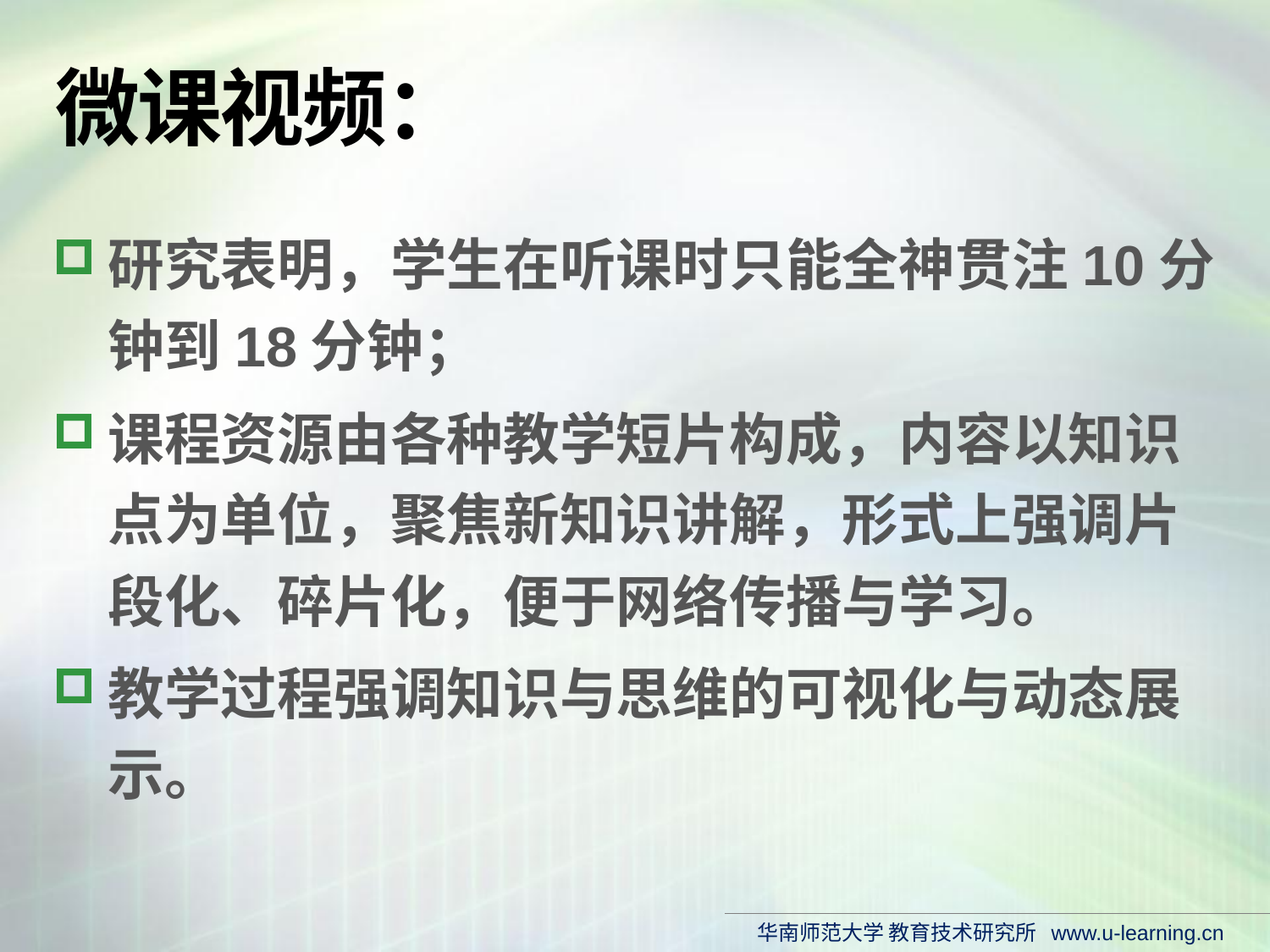

# 微课视频：
研究表明，学生在听课时只能全神贯注10分钟到18分钟；
课程资源由各种教学短片构成，内容以知识点为单位，聚焦新知识讲解，形式上强调片段化、碎片化，便于网络传播与学习。
教学过程强调知识与思维的可视化与动态展示。